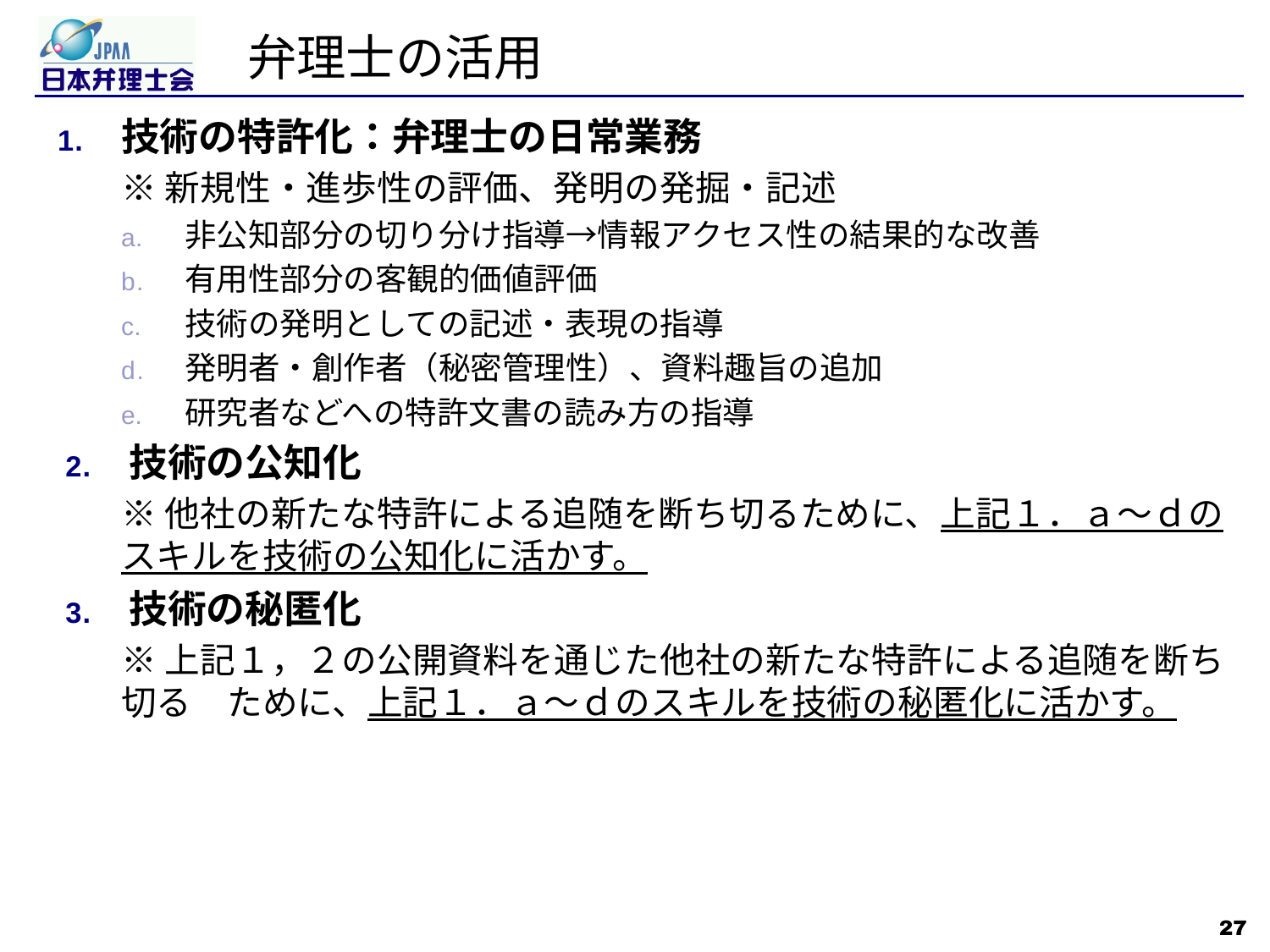

# 弁理士の活用
技術の特許化：弁理士の日常業務
※新規性・進歩性の評価、発明の発掘・記述
非公知部分の切り分け指導→情報アクセス性の結果的な改善
有用性部分の客観的価値評価
技術の発明としての記述・表現の指導
発明者・創作者（秘密管理性）、資料趣旨の追加
研究者などへの特許文書の読み方の指導
技術の公知化
※他社の新たな特許による追随を断ち切るために、上記１．ａ～ｄのスキルを技術の公知化に活かす。
技術の秘匿化
※上記１，２の公開資料を通じた他社の新たな特許による追随を断ち切る　ために、上記１．ａ～ｄのスキルを技術の秘匿化に活かす。

27